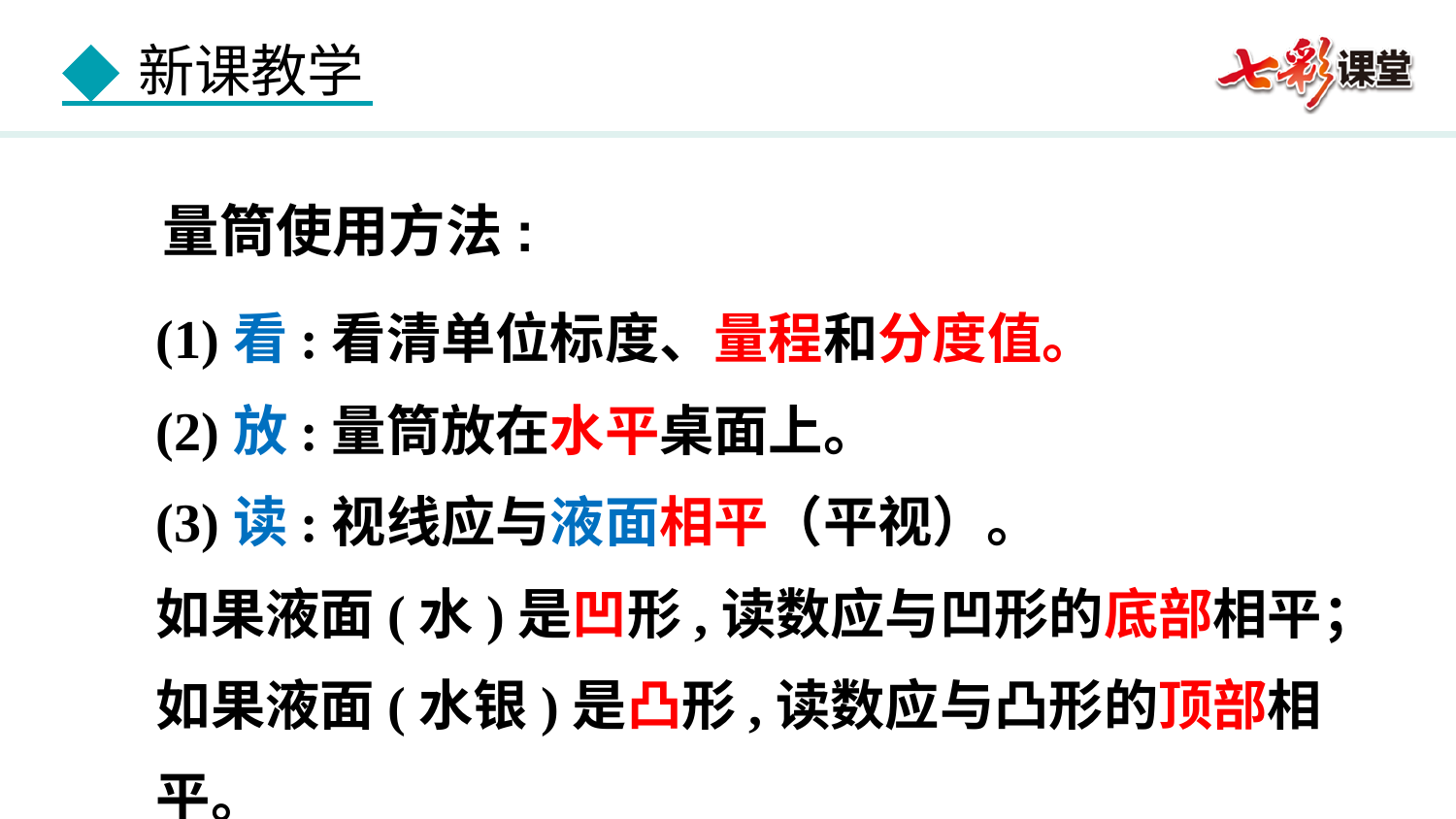

量筒使用方法:
(1)看:看清单位标度、量程和分度值。
(2)放:量筒放在水平桌面上。
(3)读:视线应与液面相平（平视）。
如果液面(水)是凹形,读数应与凹形的底部相平；
如果液面(水银)是凸形,读数应与凸形的顶部相平。